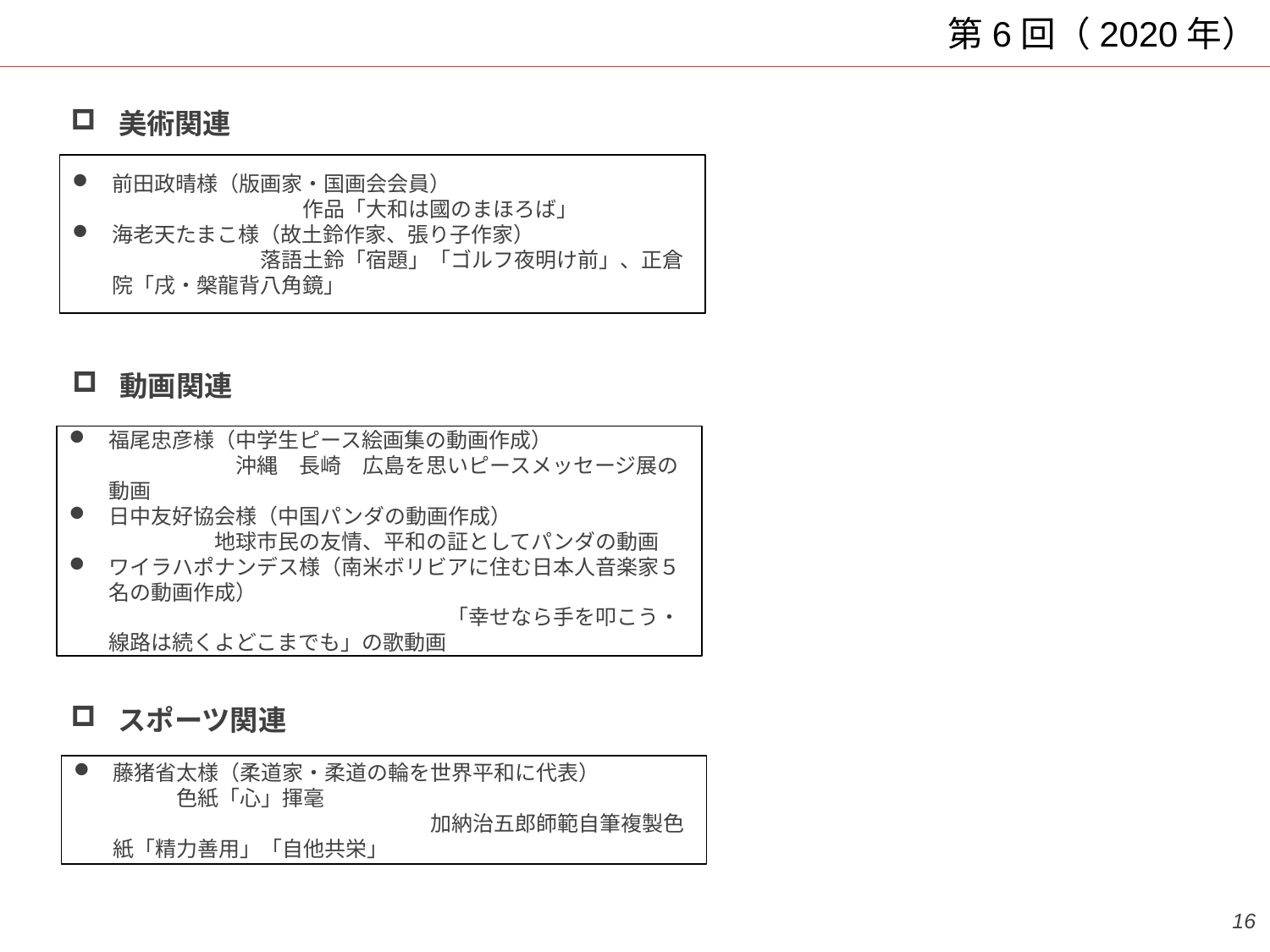

# 第6回（2020年）
美術関連
前田政晴様（版画家・国画会会員）　　　　　　　　　　　　　　　　　　　　作品「大和は國のまほろば」
海老天たまこ様（故土鈴作家、張り子作家）　　　　　　　　　　　　　　落語土鈴「宿題」「ゴルフ夜明け前」、正倉院「戌・槃龍背八角鏡」
動画関連
福尾忠彦様（中学生ピース絵画集の動画作成）　　　　　　　　　　　　沖縄　長崎　広島を思いピースメッセージ展の動画
日中友好協会様（中国パンダの動画作成）　　　　　　　　　　　　　地球市民の友情、平和の証としてパンダの動画
ワイラハポナンデス様（南米ボリビアに住む日本人音楽家５名の動画作成）　　　　　　　　　　　　　　　　　　　　　　　　　　　　　　　　　　　　「幸せなら手を叩こう・線路は続くよどこまでも」の歌動画
スポーツ関連
藤猪省太様（柔道家・柔道の輪を世界平和に代表）　　　　　　　色紙「心」揮毫　　　　　　　　　　　　　　　　　　　　　　　　　　　　　　　　加納治五郎師範自筆複製色紙「精力善用」「自他共栄」